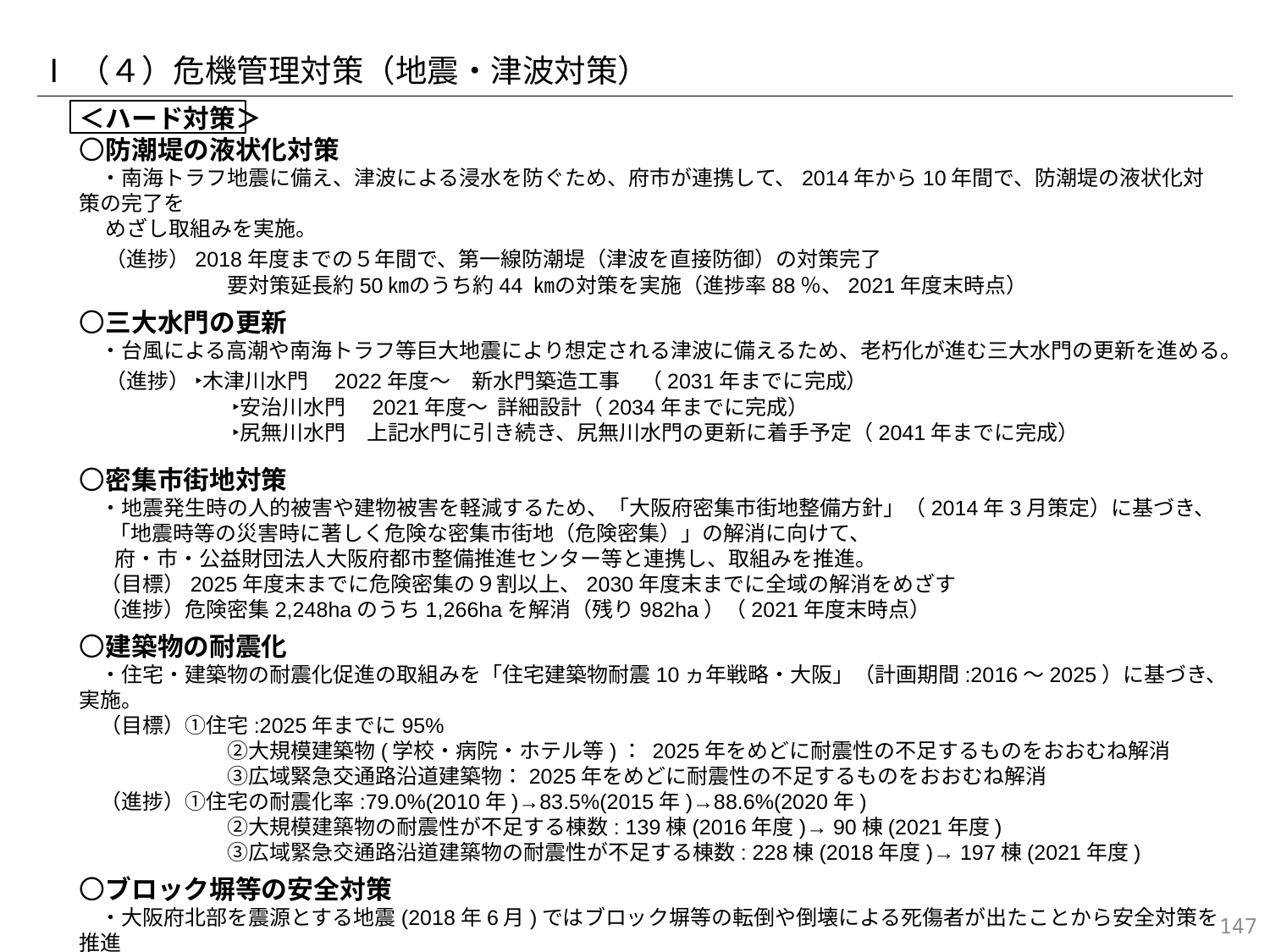

Ⅰ（４）危機管理対策（地震・津波対策）
＜ハード対策＞
〇防潮堤の液状化対策
　・南海トラフ地震に備え、津波による浸水を防ぐため、府市が連携して、2014年から10年間で、防潮堤の液状化対策の完了を
　 めざし取組みを実施。
　（進捗）2018年度までの５年間で、第一線防潮堤（津波を直接防御）の対策完了
　　　　　　　要対策延長約50㎞のうち約44 ㎞の対策を実施（進捗率88％、2021年度末時点）

〇三大水門の更新
　・台風による高潮や南海トラフ等巨大地震により想定される津波に備えるため、老朽化が進む三大水門の更新を進める。
　（進捗） ‣木津川水門　2022年度～　新水門築造工事　（2031年までに完成）
　　　　　　　 ‣安治川水門　2021年度～  詳細設計（2034年までに完成）
　　　　　　　 ‣尻無川水門　上記水門に引き続き、尻無川水門の更新に着手予定（2041年までに完成）

〇密集市街地対策
　・地震発生時の人的被害や建物被害を軽減するため、「大阪府密集市街地整備方針」（2014年3月策定）に基づき、
　  「地震時等の災害時に著しく危険な密集市街地（危険密集）」の解消に向けて、
  　府・市・公益財団法人大阪府都市整備推進センター等と連携し、取組みを推進。
　（目標）2025年度末までに危険密集の９割以上、2030年度末までに全域の解消をめざす
　（進捗）危険密集2,248haのうち1,266haを解消（残り982ha）（2021年度末時点）

〇建築物の耐震化
　・住宅・建築物の耐震化促進の取組みを「住宅建築物耐震10ヵ年戦略・大阪」（計画期間:2016～2025）に基づき、実施。
　（目標）①住宅:2025年までに95%
　　　　　　　②大規模建築物(学校・病院・ホテル等)： 2025年をめどに耐震性の不足するものをおおむね解消
　　　　　　　③広域緊急交通路沿道建築物：2025年をめどに耐震性の不足するものをおおむね解消
　（進捗）①住宅の耐震化率:79.0%(2010年)→83.5%(2015年)→88.6%(2020年)
　　　　　　　②大規模建築物の耐震性が不足する棟数: 139棟(2016年度)→ 90棟(2021年度)
　　　　　　　③広域緊急交通路沿道建築物の耐震性が不足する棟数: 228棟(2018年度)→ 197棟(2021年度)

〇ブロック塀等の安全対策
　・大阪府北部を震源とする地震(2018年6月)ではブロック塀等の転倒や倒壊による死傷者が出たことから安全対策を推進
　（進捗）　・府立学校のブロック塀について、 2018年度の調査時に不適合のあった全ブロック塀（131校）の撤去完了
　　　　　　　　・市町村と連携し、所有者に対して個別訪問等により、安全対策の普及啓発

147